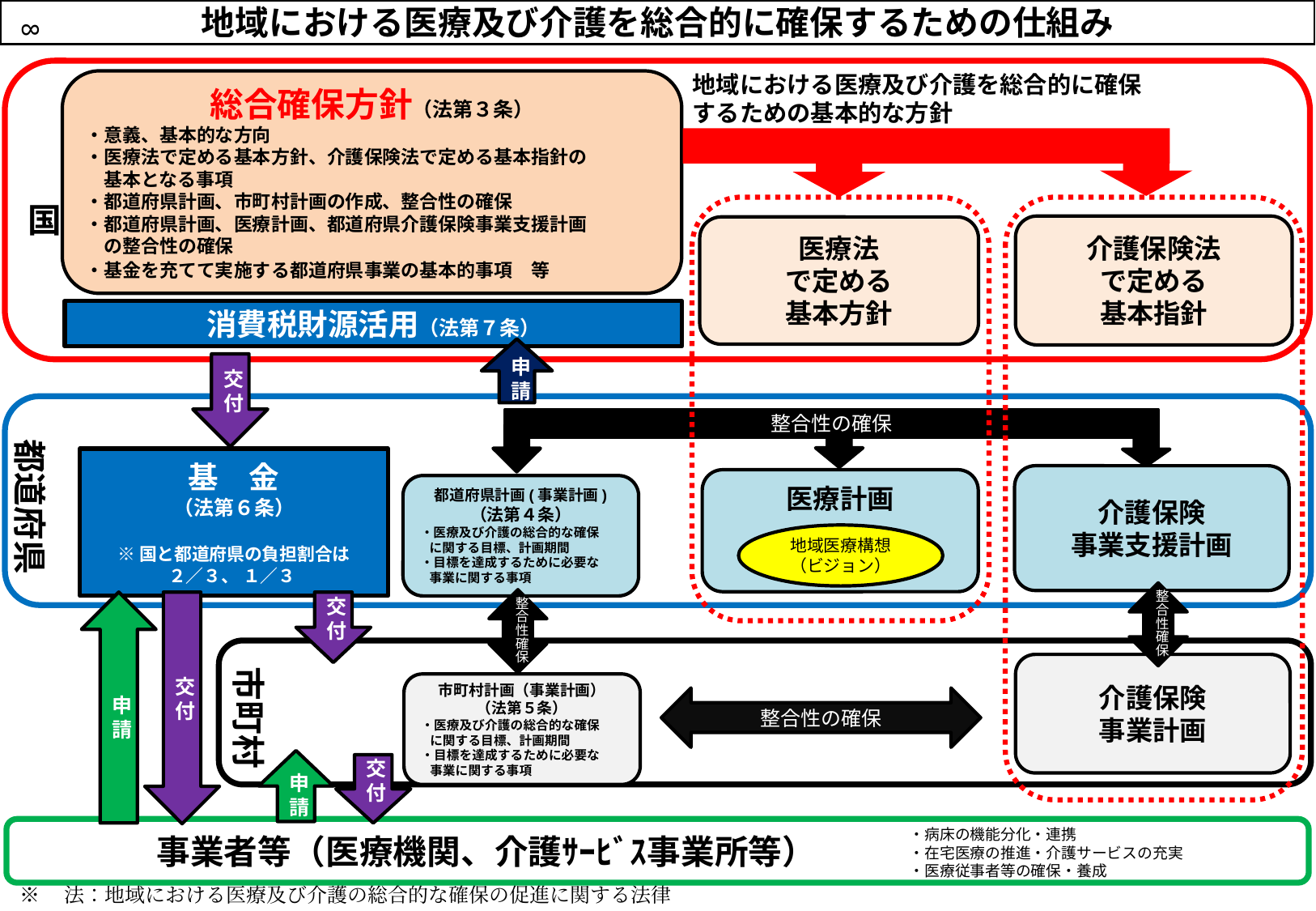

地域における医療及び介護を総合的に確保するための仕組み
8
国

地域における医療及び介護を総合的に確保
するための基本的な方針
総合確保方針（法第３条）
・意義、基本的な方向
・医療法で定める基本方針、介護保険法で定める基本指針の
　基本となる事項
・都道府県計画、市町村計画の作成、整合性の確保
・都道府県計画、医療計画、都道府県介護保険事業支援計画
　の整合性の確保
・基金を充てて実施する都道府県事業の基本的事項　等

介護保険法
で定める
基本指針
医療法
で定める
基本方針
消費税財源活用（法第７条）

申請
交付

都道府県
基　金
（法第６条）

※国と都道府県の負担割合は
２／３、 １／３
介護保険
事業支援計画
医療計画

都道府県計画(事業計画)
（法第４条）
・医療及び介護の総合的な確保
  に関する目標、計画期間
・目標を達成するために必要な
  事業に関する事項
地域医療構想
（ビジョン）
整合性の確保

整合性確保
整合性確保
申請
交付
交付

市町村
介護保険
事業計画
市町村計画（事業計画）
（法第５条）
・医療及び介護の総合的な確保
  に関する目標、計画期間
・目標を達成するために必要な
  事業に関する事項
整合性の確保
申請
交付
　　　　事業者等（医療機関、介護ｻｰﾋﾞｽ事業所等）
・病床の機能分化・連携
・在宅医療の推進・介護サービスの充実
・医療従事者等の確保・養成
※　法：地域における医療及び介護の総合的な確保の促進に関する法律